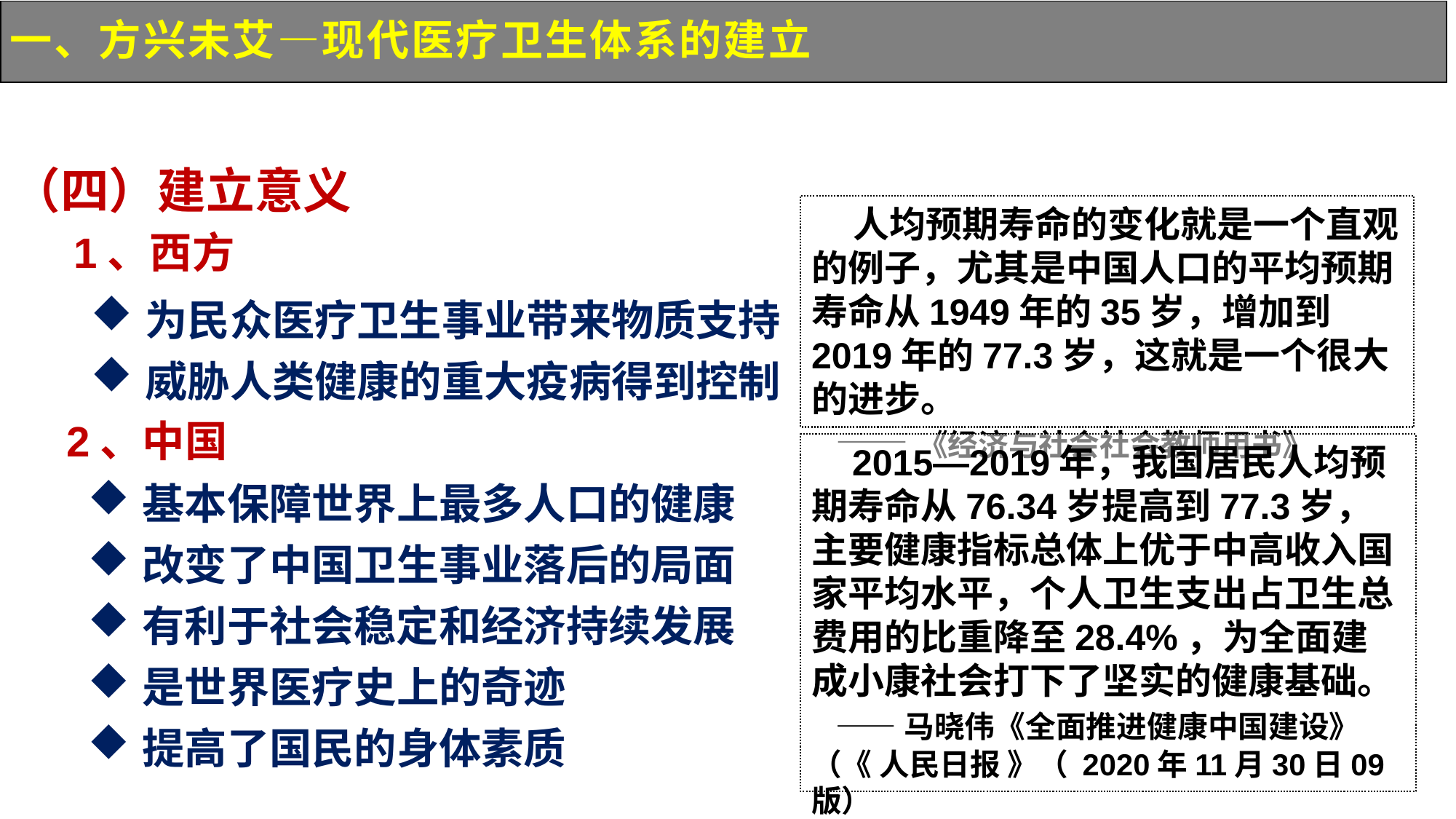

一、方兴未艾—现代医疗卫生体系的建立
（四）建立意义
    人均预期寿命的变化就是一个直观的例子，尤其是中国人口的平均预期寿命从1949年的35岁，增加到2019年的77.3岁，这就是一个很大的进步。
   ——《经济与社会社会教师用书》
    2015—2019年，我国居民人均预期寿命从76.34岁提高到77.3岁，主要健康指标总体上优于中高收入国家平均水平，个人卫生支出占卫生总费用的比重降至28.4%，为全面建成小康社会打下了坚实的健康基础。
   ——马晓伟《全面推进健康中国建设》（《 人民日报 》（ 2020年11月30日09版）
1、西方
为民众医疗卫生事业带来物质支持
威胁人类健康的重大疫病得到控制
2、中国
基本保障世界上最多人口的健康
改变了中国卫生事业落后的局面
有利于社会稳定和经济持续发展
是世界医疗史上的奇迹
提高了国民的身体素质